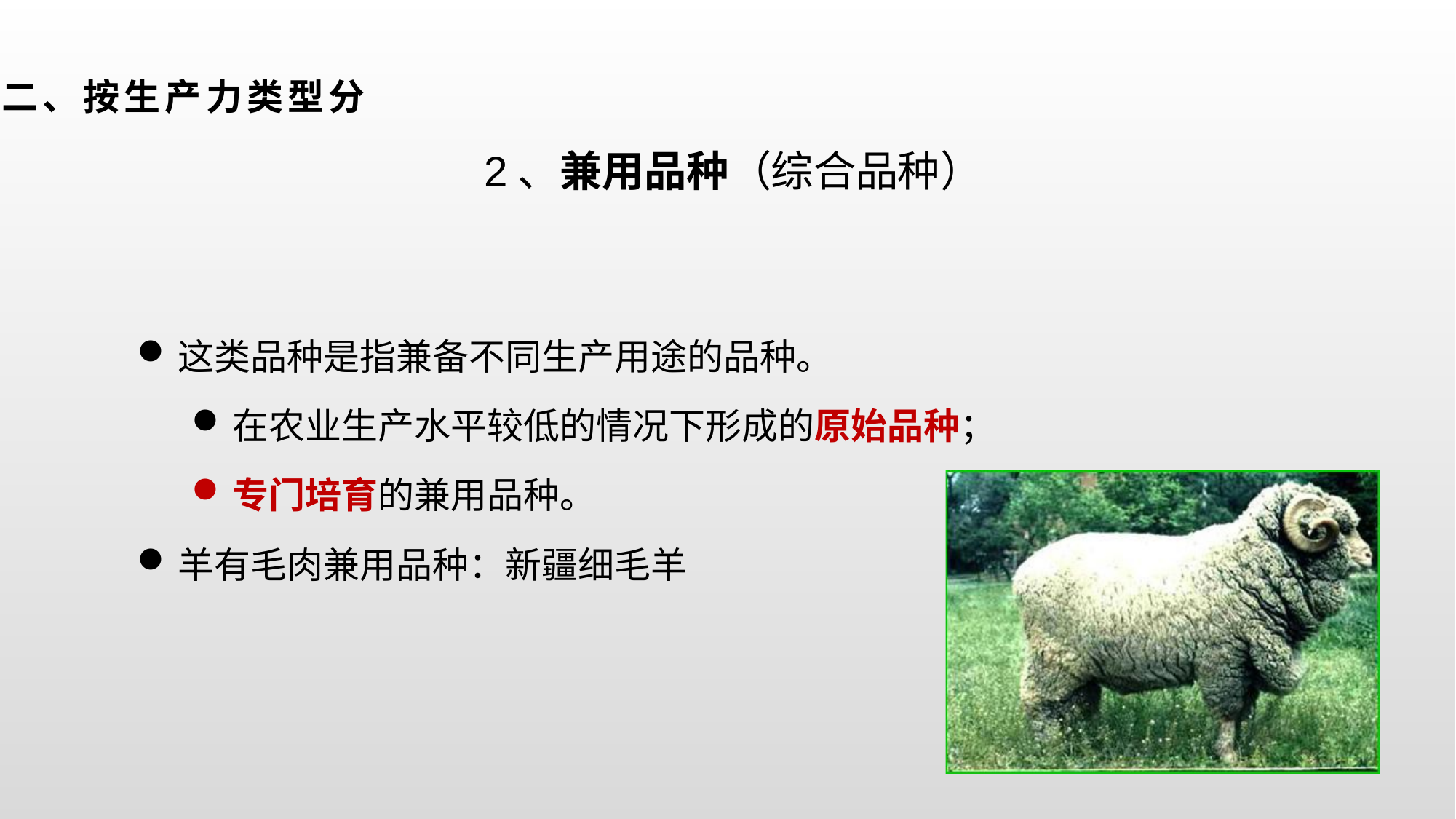

二、按生产力类型分
2、兼用品种（综合品种）

这类品种是指兼备不同生产用途的品种。
在农业生产水平较低的情况下形成的原始品种；
专门培育的兼用品种。
羊有毛肉兼用品种：新疆细毛羊